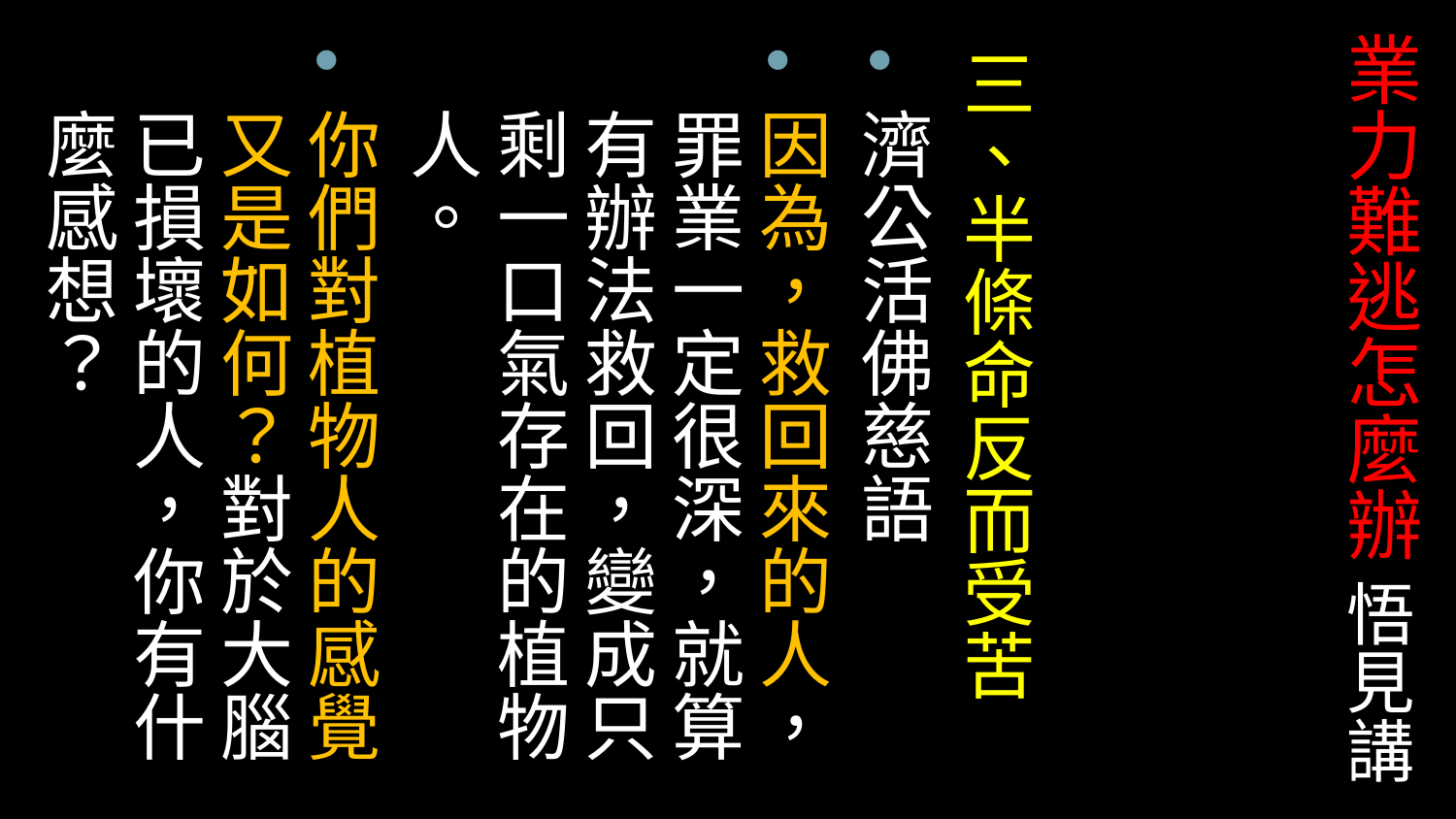

# 業力難逃怎麼辦 悟見講
三、半條命反而受苦
濟公活佛慈語
因為，救回來的人，罪業一定很深，就算有辦法救回，變成只剩一口氣存在的植物人。
你們對植物人的感覺又是如何？對於大腦已損壞的人，你有什麼感想？